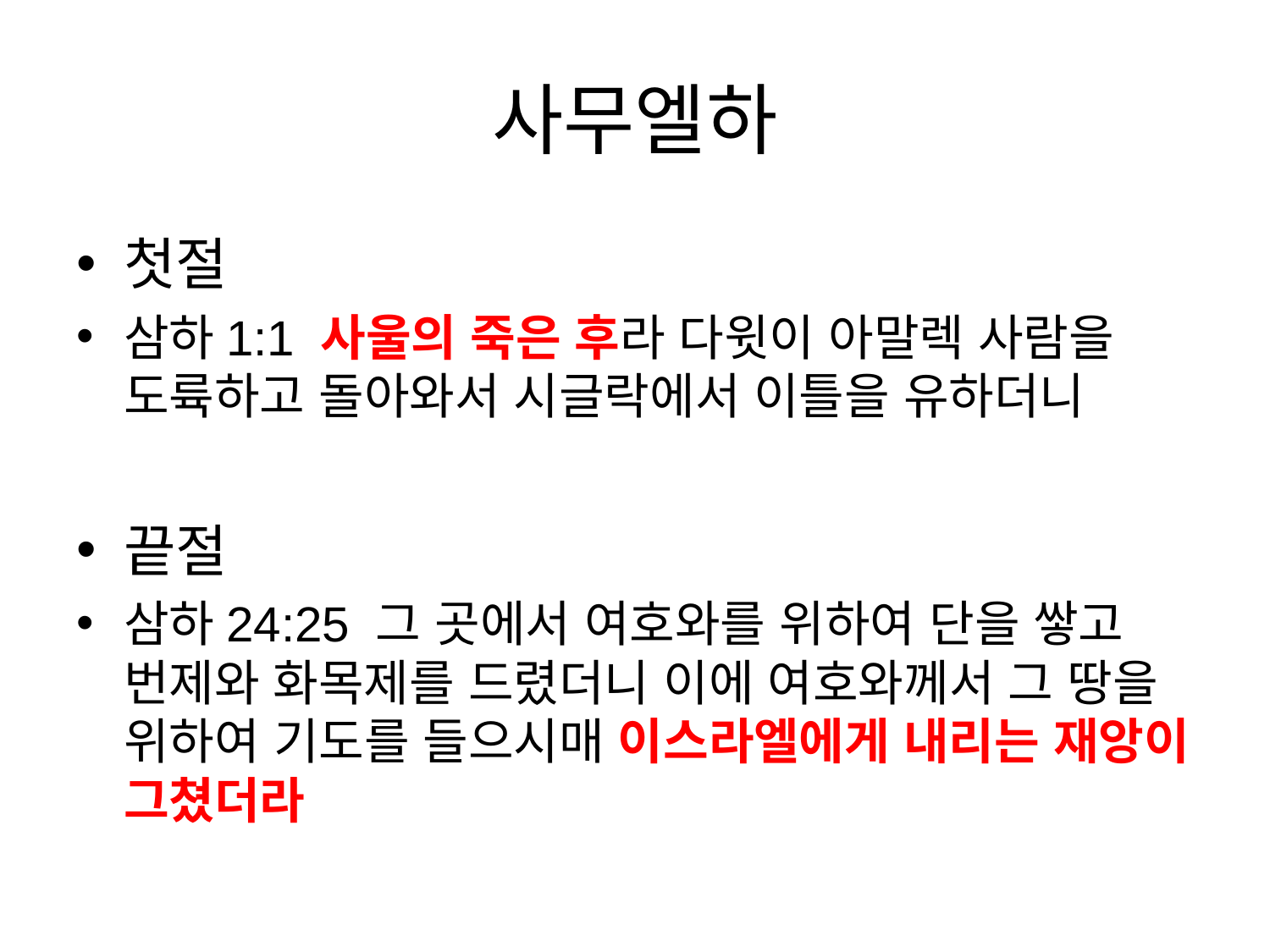

# 사무엘하
첫절
삼하1:1 사울의 죽은 후라 다윗이 아말렉 사람을 도륙하고 돌아와서 시글락에서 이틀을 유하더니

끝절
삼하24:25 그 곳에서 여호와를 위하여 단을 쌓고 번제와 화목제를 드렸더니 이에 여호와께서 그 땅을 위하여 기도를 들으시매 이스라엘에게 내리는 재앙이 그쳤더라